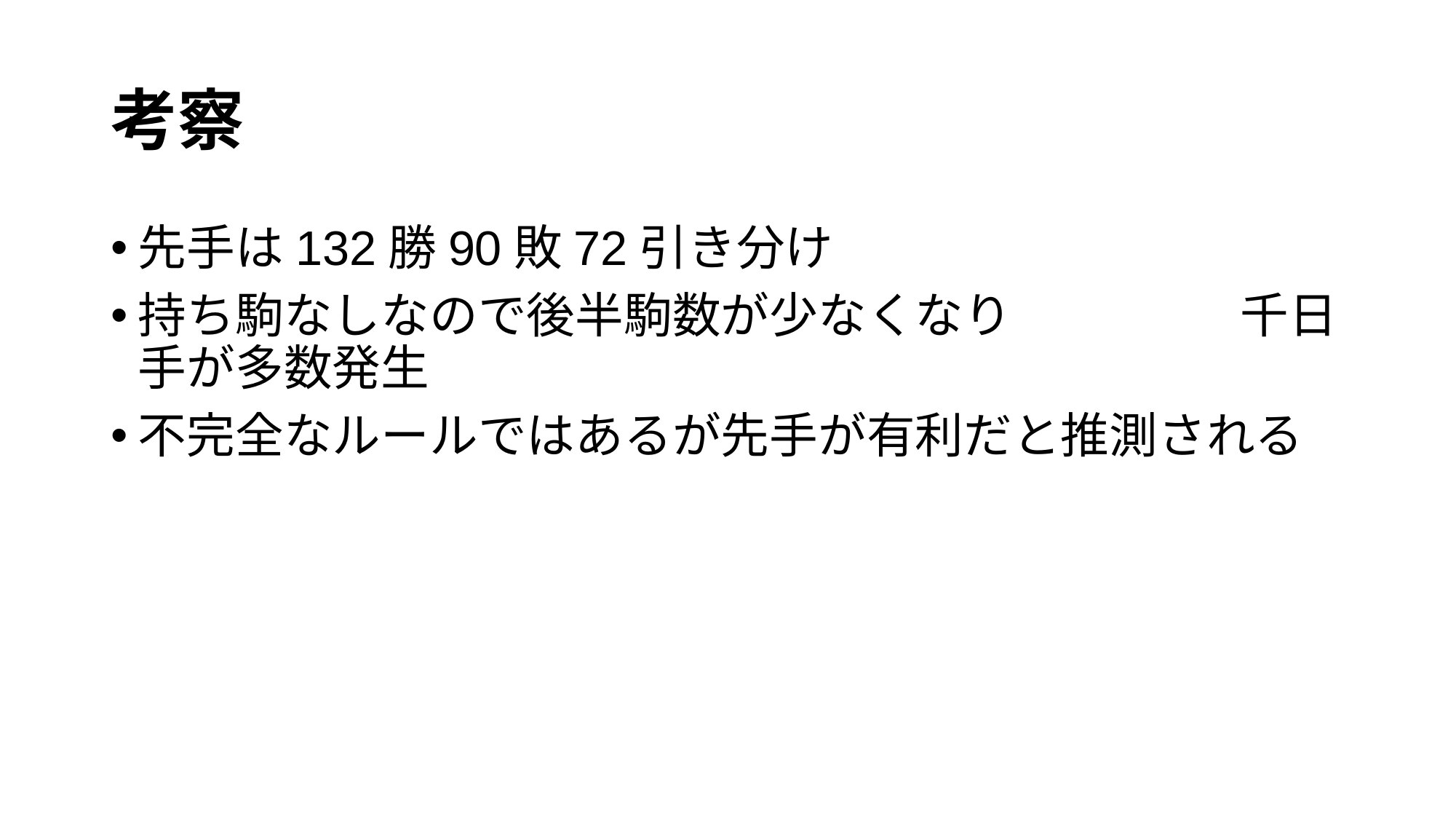

# 考察
先手は132勝90敗72引き分け
持ち駒なしなので後半駒数が少なくなり                     千日手が多数発生
不完全なルールではあるが先手が有利だと推測される